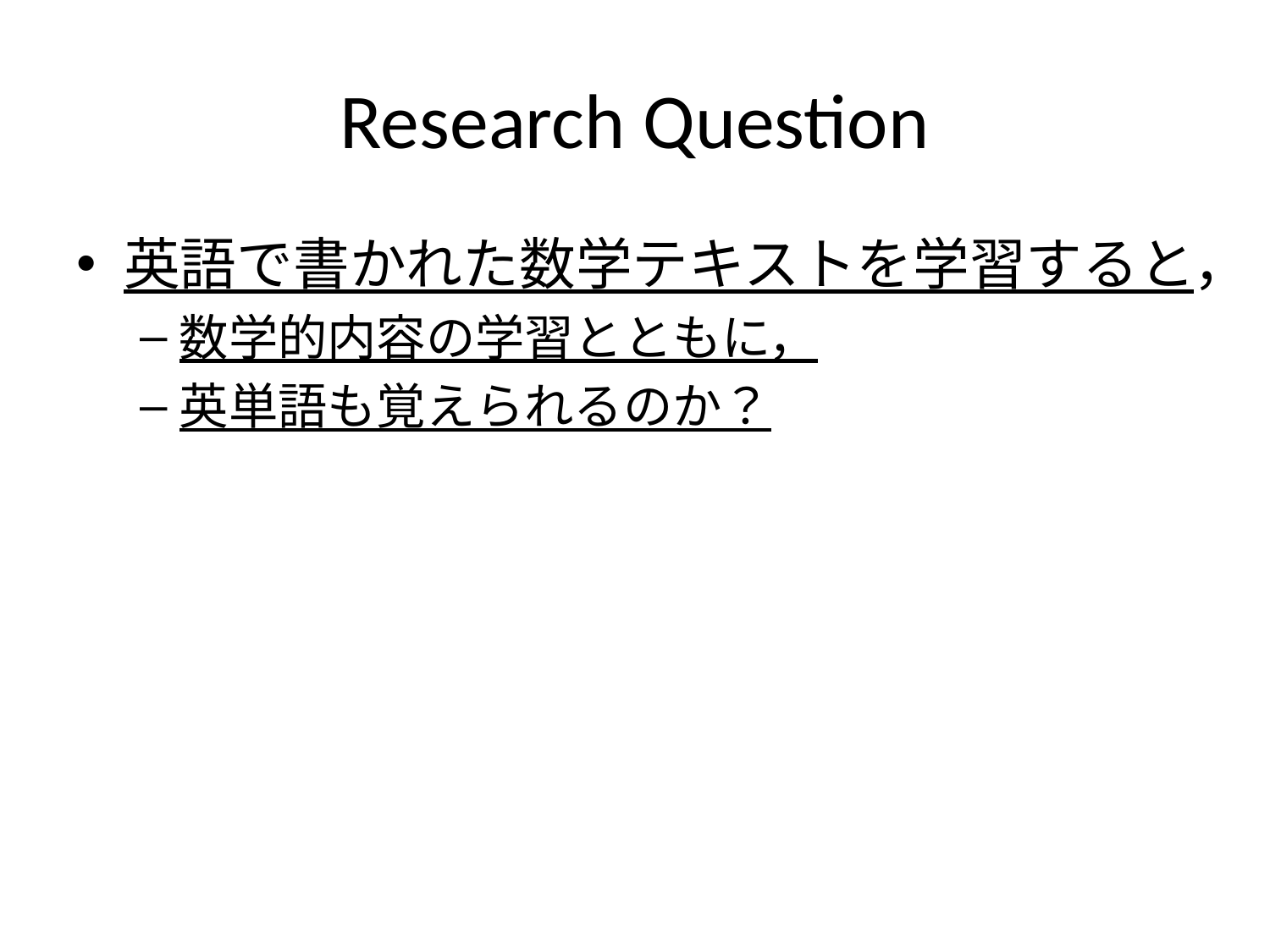

# Research Question
英語で書かれた数学テキストを学習すると，
数学的内容の学習とともに，
英単語も覚えられるのか？